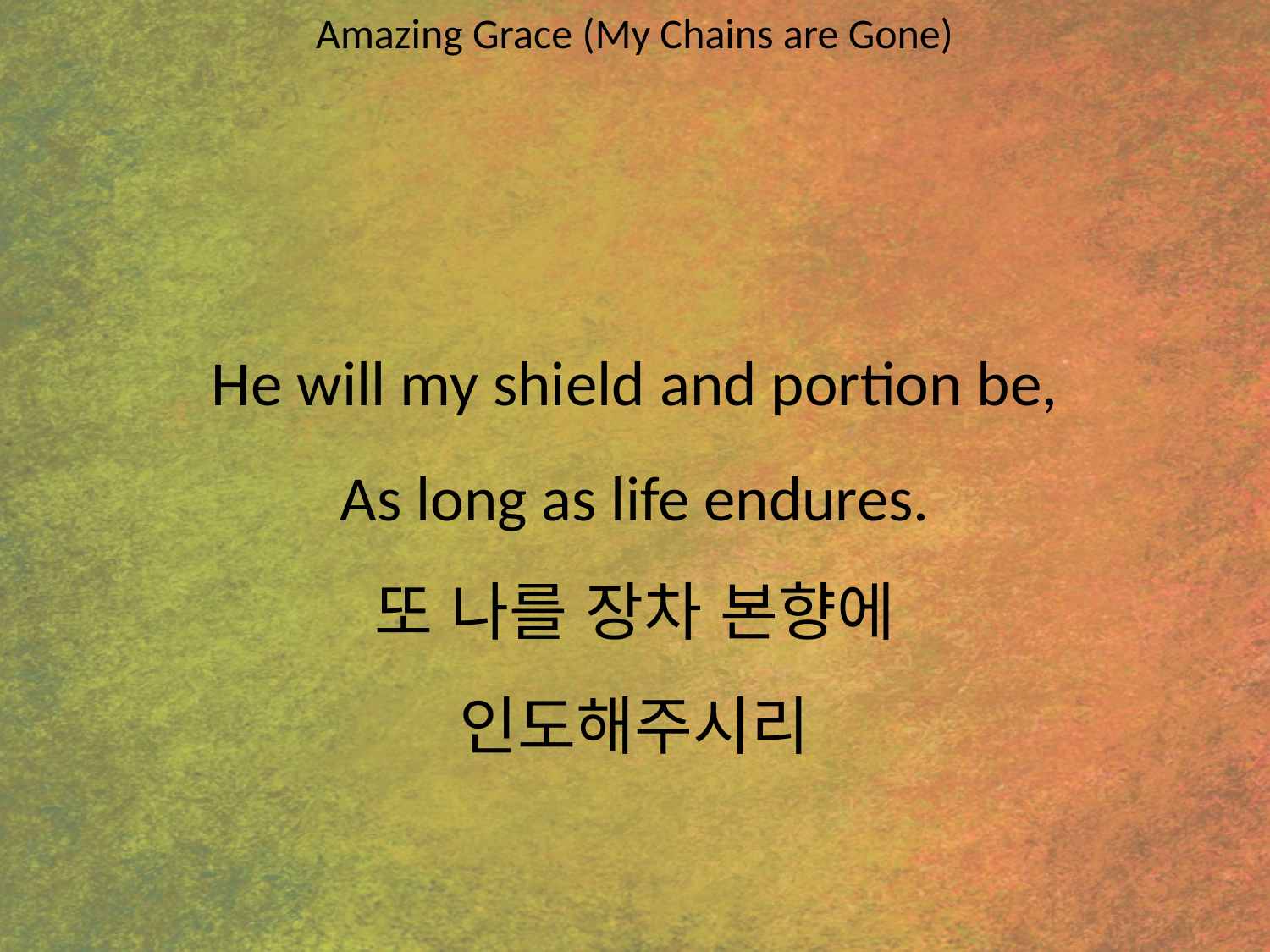

Amazing Grace (My Chains are Gone)
#
He will my shield and portion be,
As long as life endures.
또 나를 장차 본향에
인도해주시리